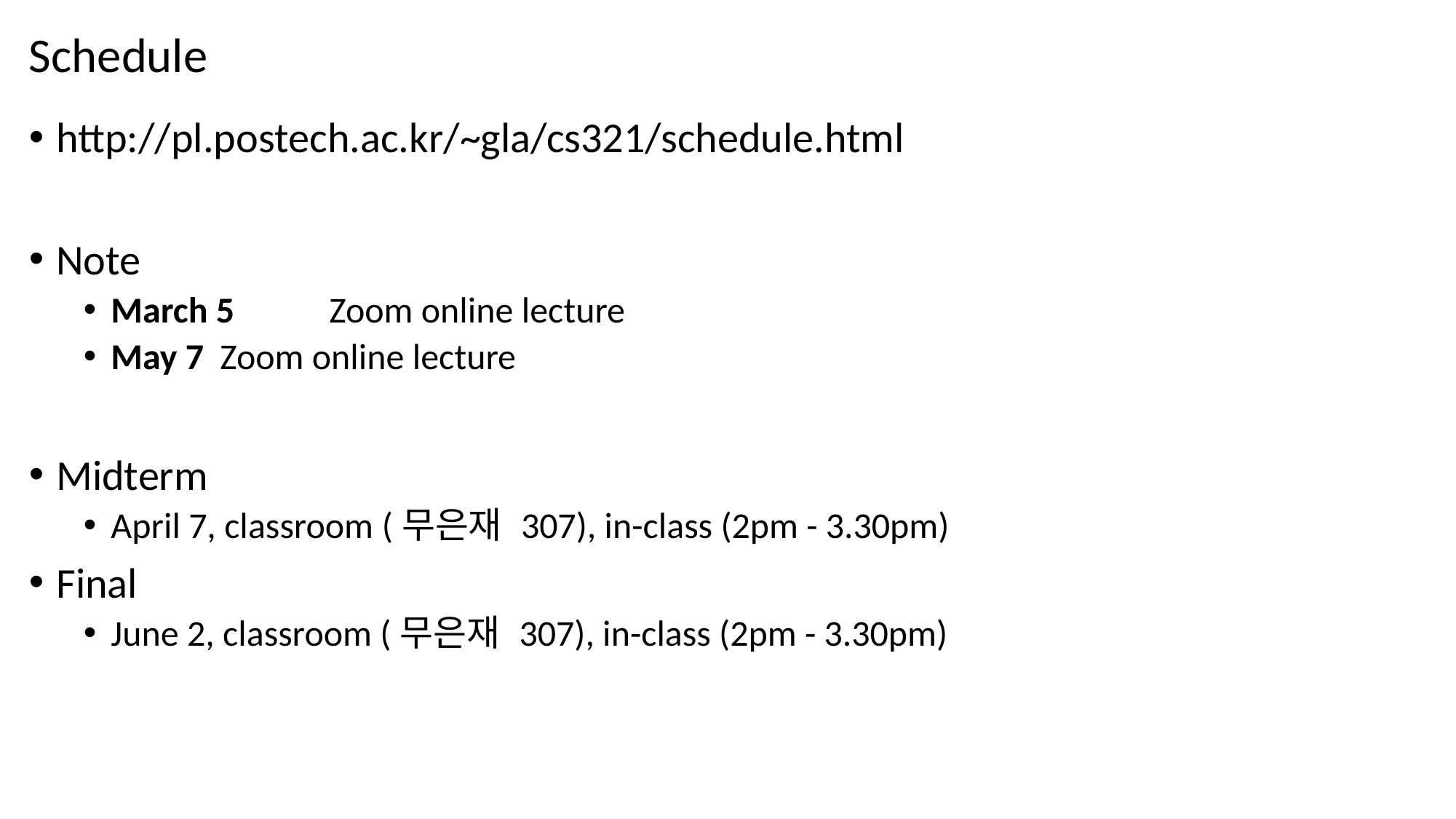

# Schedule
http://pl.postech.ac.kr/~gla/cs321/schedule.html

Note
March 5	Zoom online lecture
May 7	Zoom online lecture

Midterm
April 7, classroom (무은재 307), in-class (2pm - 3.30pm)
Final
June 2, classroom (무은재 307), in-class (2pm - 3.30pm)